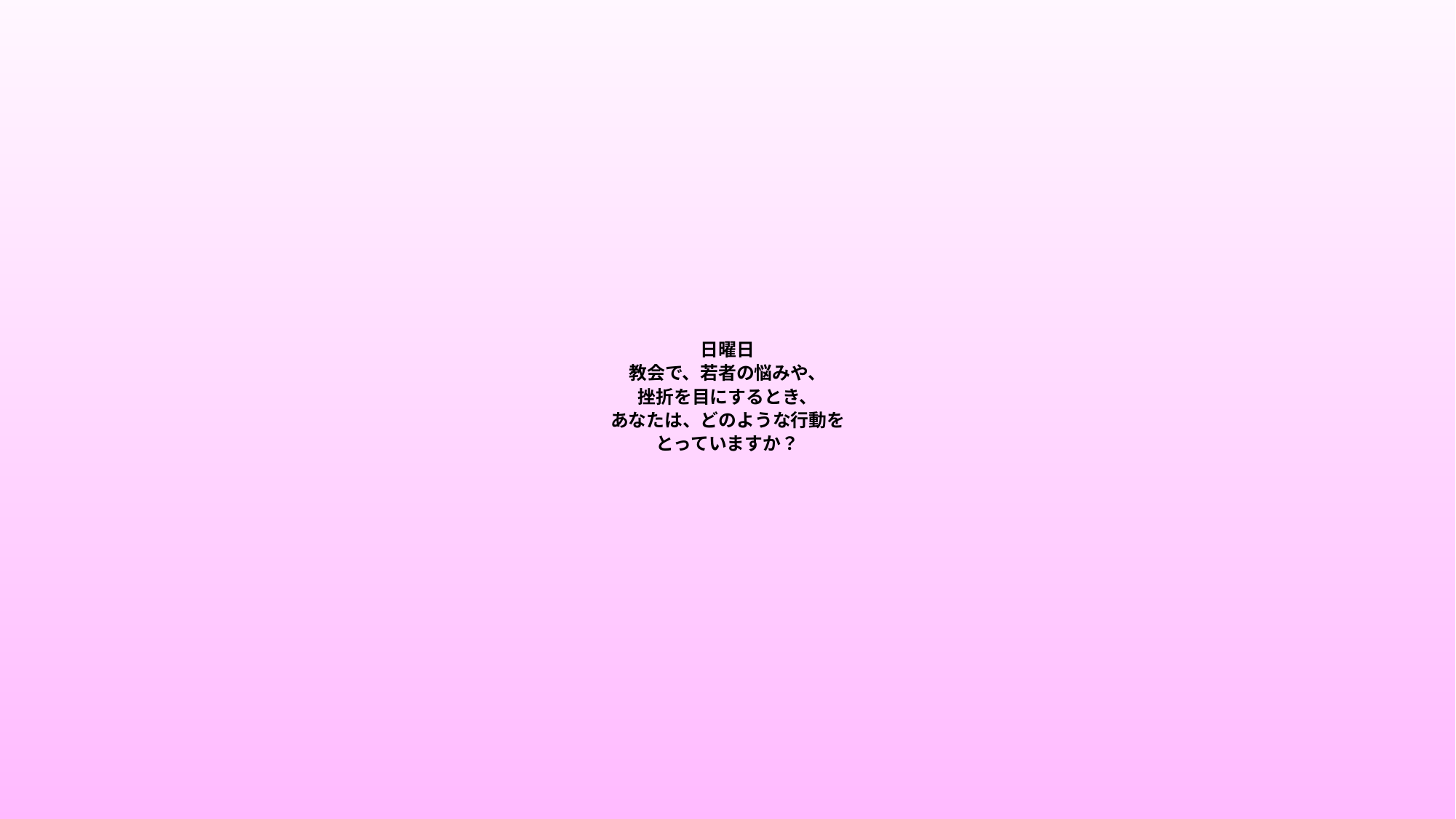

# 日曜日 教会で、若者の悩みや、 挫折を目にするとき、 あなたは、どのような行動を とっていますか？